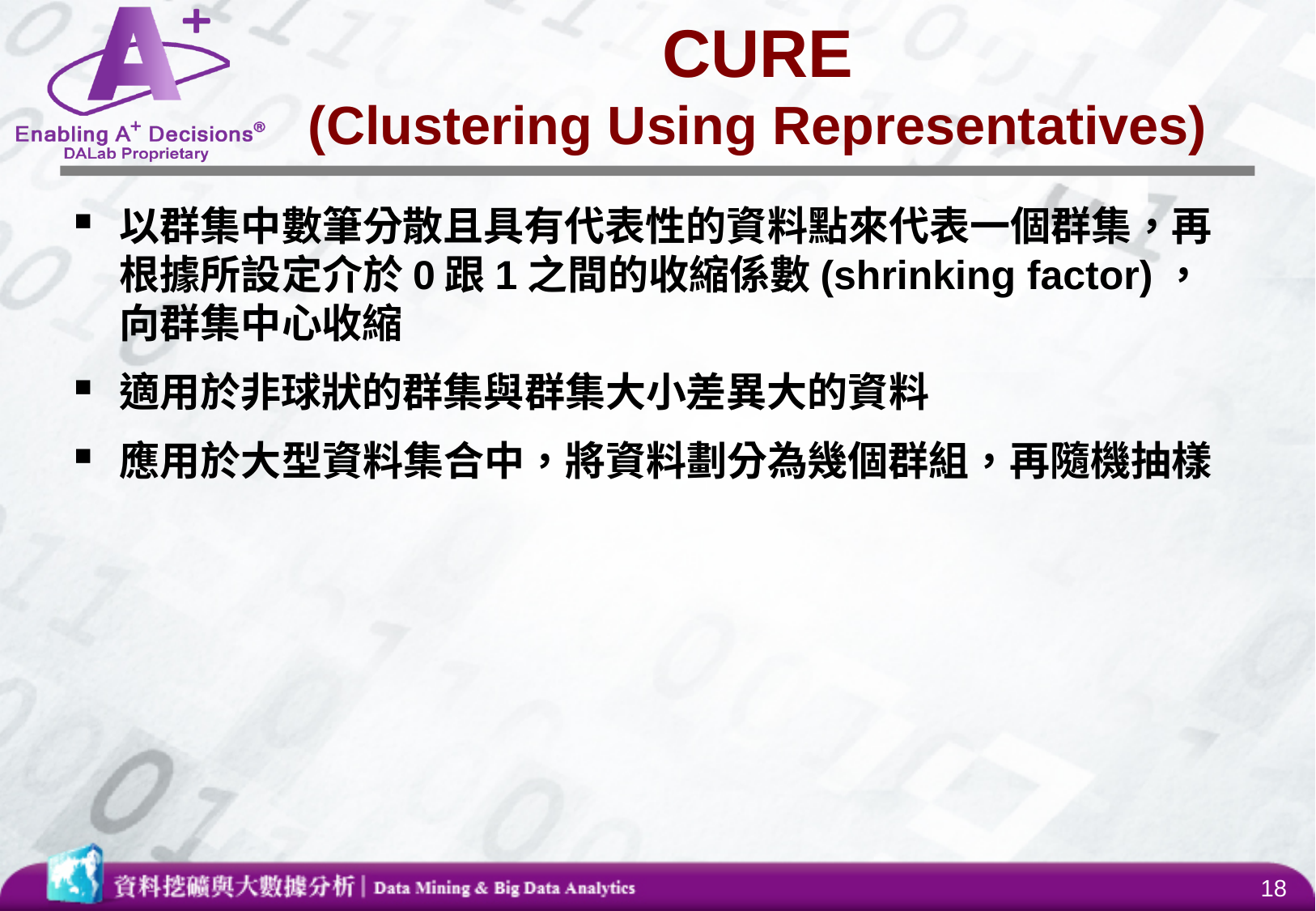

# CURE (Clustering Using Representatives)
以群集中數筆分散且具有代表性的資料點來代表一個群集，再根據所設定介於0跟1之間的收縮係數(shrinking factor)，向群集中心收縮
適用於非球狀的群集與群集大小差異大的資料
應用於大型資料集合中，將資料劃分為幾個群組，再隨機抽樣
18